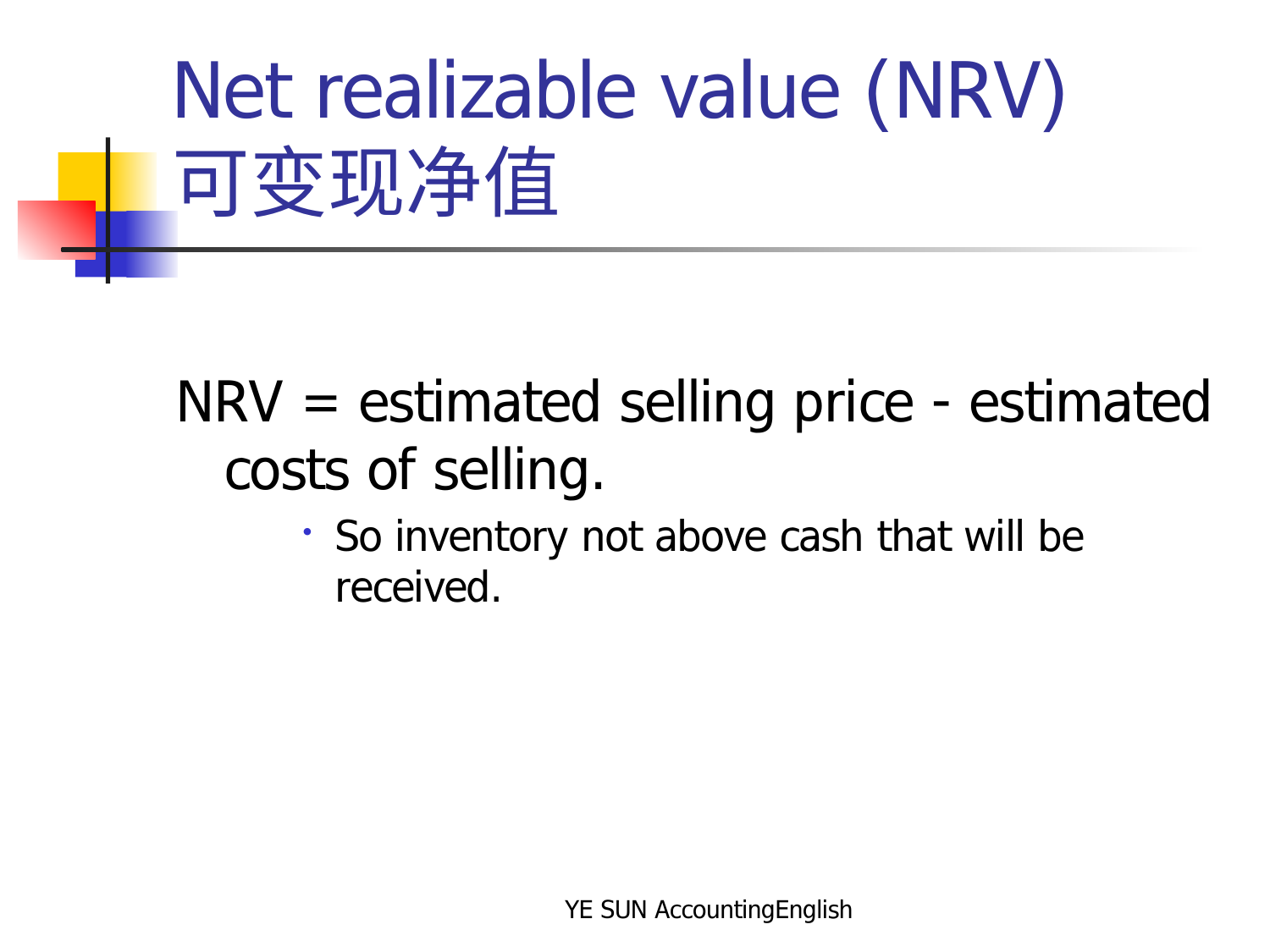

# Net realizable value (NRV) 可变现净值

NRV = estimated selling price - estimated costs of selling.
So inventory not above cash that will be received.

YE SUN AccountingEnglish
48